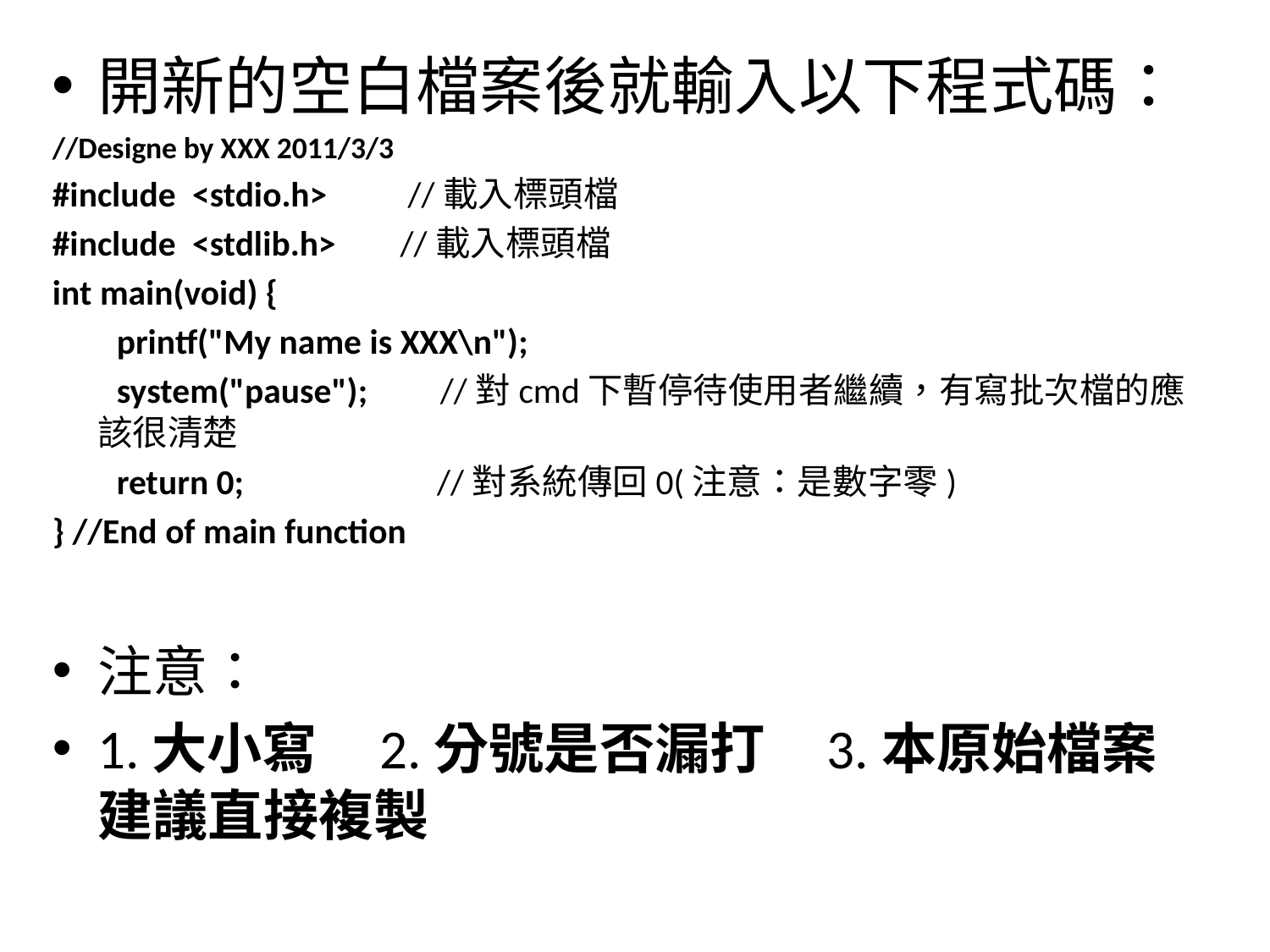

開新的空白檔案後就輸入以下程式碼：
//Designe by XXX 2011/3/3
#include  <stdio.h>          //載入標頭檔
#include  <stdlib.h>        //載入標頭檔
int main(void) {
        printf("My name is XXX\n");
        system("pause");         //對cmd下暫停待使用者繼續，有寫批次檔的應該很清楚
        return 0;                        //對系統傳回0(注意：是數字零)
} //End of main function

注意：
1.大小寫    2.分號是否漏打    3.本原始檔案建議直接複製